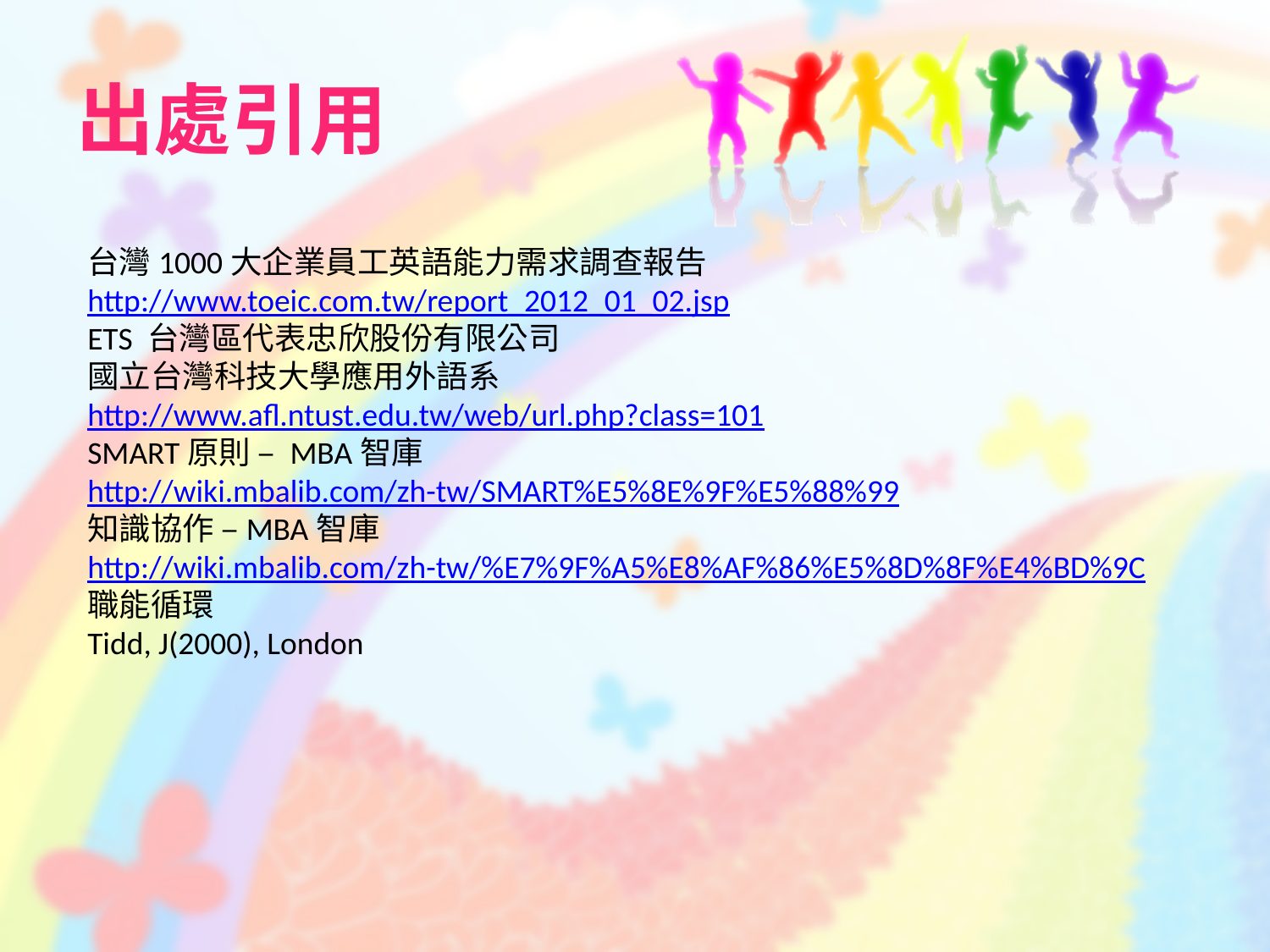

# 出處引用
台灣1000大企業員工英語能力需求調查報告
http://www.toeic.com.tw/report_2012_01_02.jsp
ETS 台灣區代表忠欣股份有限公司
國立台灣科技大學應用外語系
http://www.afl.ntust.edu.tw/web/url.php?class=101
SMART原則 – MBA智庫
http://wiki.mbalib.com/zh-tw/SMART%E5%8E%9F%E5%88%99
知識協作 –MBA智庫
http://wiki.mbalib.com/zh-tw/%E7%9F%A5%E8%AF%86%E5%8D%8F%E4%BD%9C
職能循環
Tidd, J(2000), London